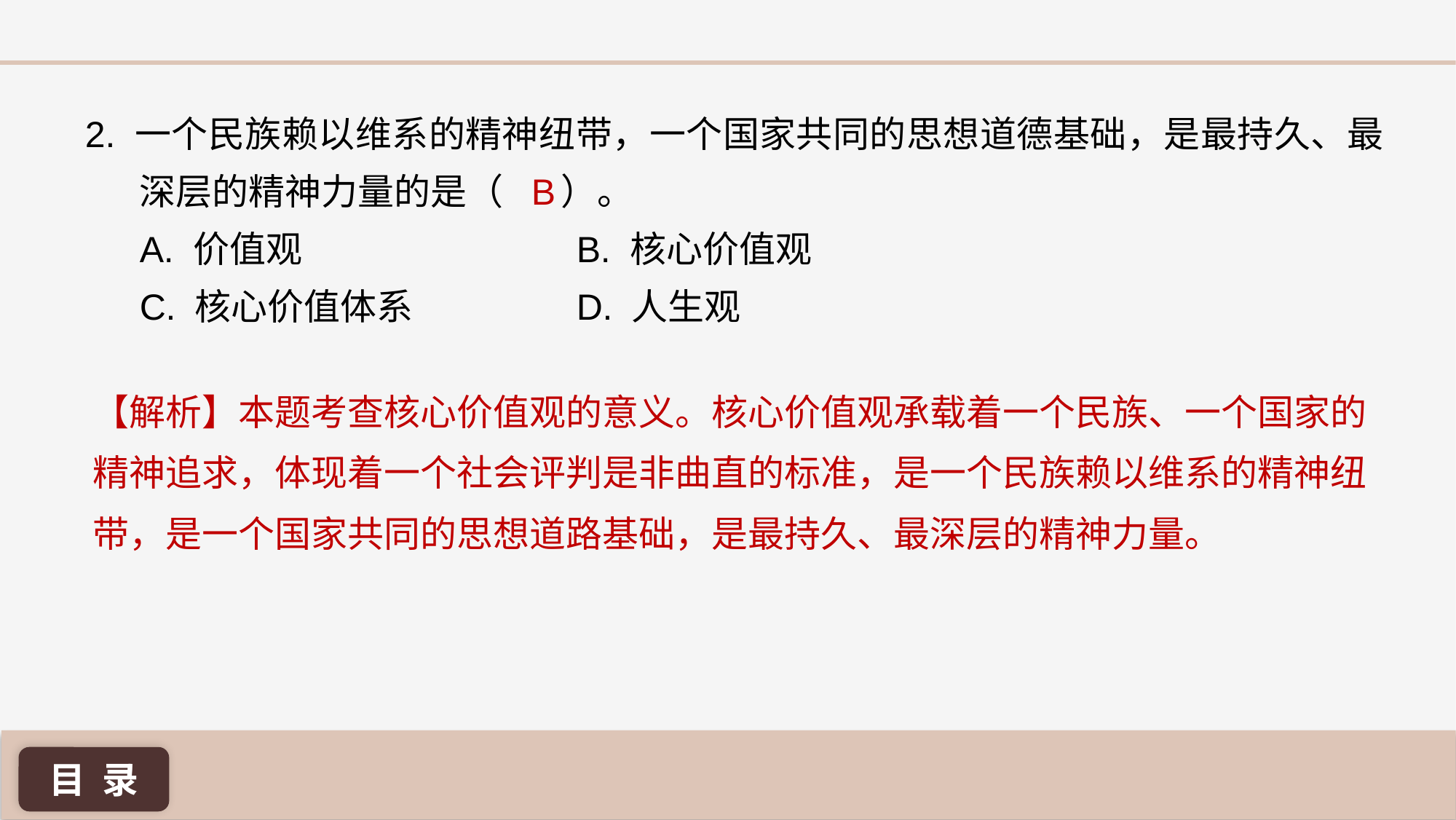

2. 一个民族赖以维系的精神纽带，一个国家共同的思想道德基础，是最持久、最深层的精神力量的是（       ）。
A. 价值观 			B. 核心价值观
C. 核心价值体系 		D. 人生观
 B
【解析】本题考查核心价值观的意义。核心价值观承载着一个民族、一个国家的精神追求，体现着一个社会评判是非曲直的标准，是一个民族赖以维系的精神纽带，是一个国家共同的思想道路基础，是最持久、最深层的精神力量。